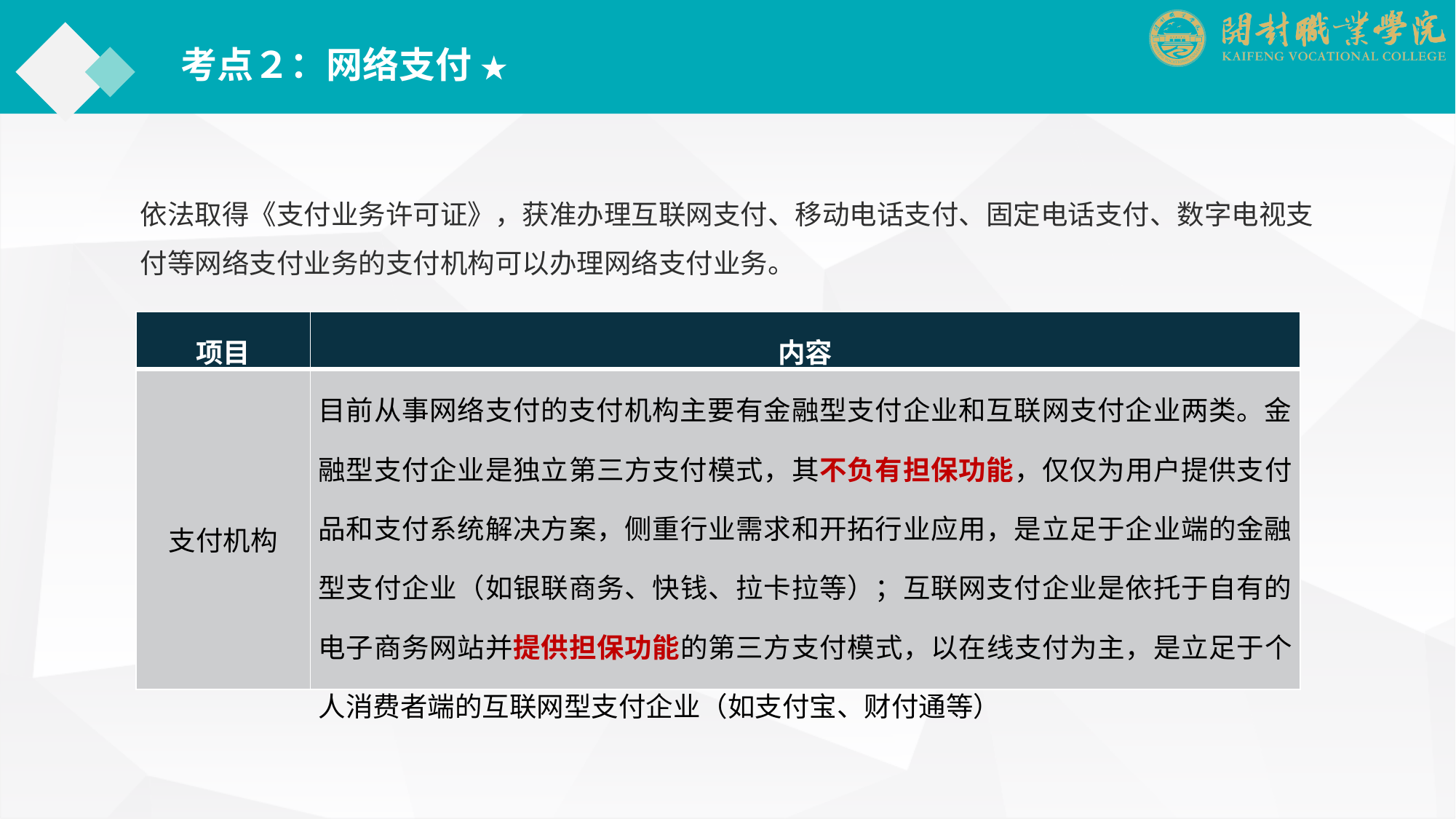

考点２：网络支付 ★
依法取得《支付业务许可证》，获准办理互联网支付、移动电话支付、固定电话支付、数字电视支付等网络支付业务的支付机构可以办理网络支付业务。
| 项目 | 内容 |
| --- | --- |
| 支付机构 | 目前从事网络支付的支付机构主要有金融型支付企业和互联网支付企业两类。金融型支付企业是独立第三方支付模式，其不负有担保功能，仅仅为用户提供支付品和支付系统解决方案，侧重行业需求和开拓行业应用，是立足于企业端的金融型支付企业（如银联商务、快钱、拉卡拉等）；互联网支付企业是依托于自有的电子商务网站并提供担保功能的第三方支付模式，以在线支付为主，是立足于个人消费者端的互联网型支付企业（如支付宝、财付通等） |